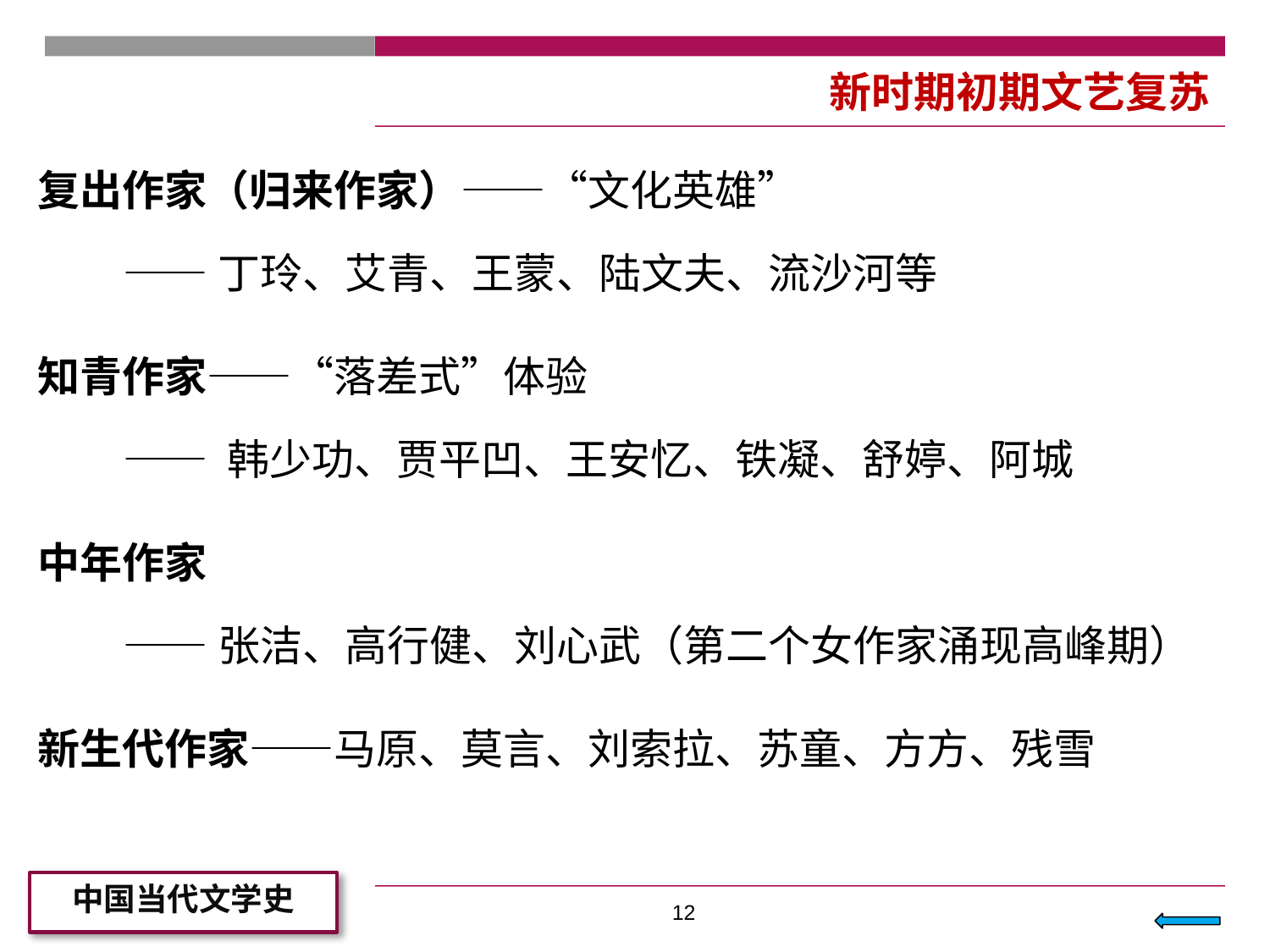

# 新时期初期文艺复苏
复出作家（归来作家）——“文化英雄”
         ——丁玲、艾青、王蒙、陆文夫、流沙河等
知青作家——“落差式”体验
         —— 韩少功、贾平凹、王安忆、铁凝、舒婷、阿城
中年作家
         ——张洁、高行健、刘心武（第二个女作家涌现高峰期）
新生代作家——马原、莫言、刘索拉、苏童、方方、残雪
12